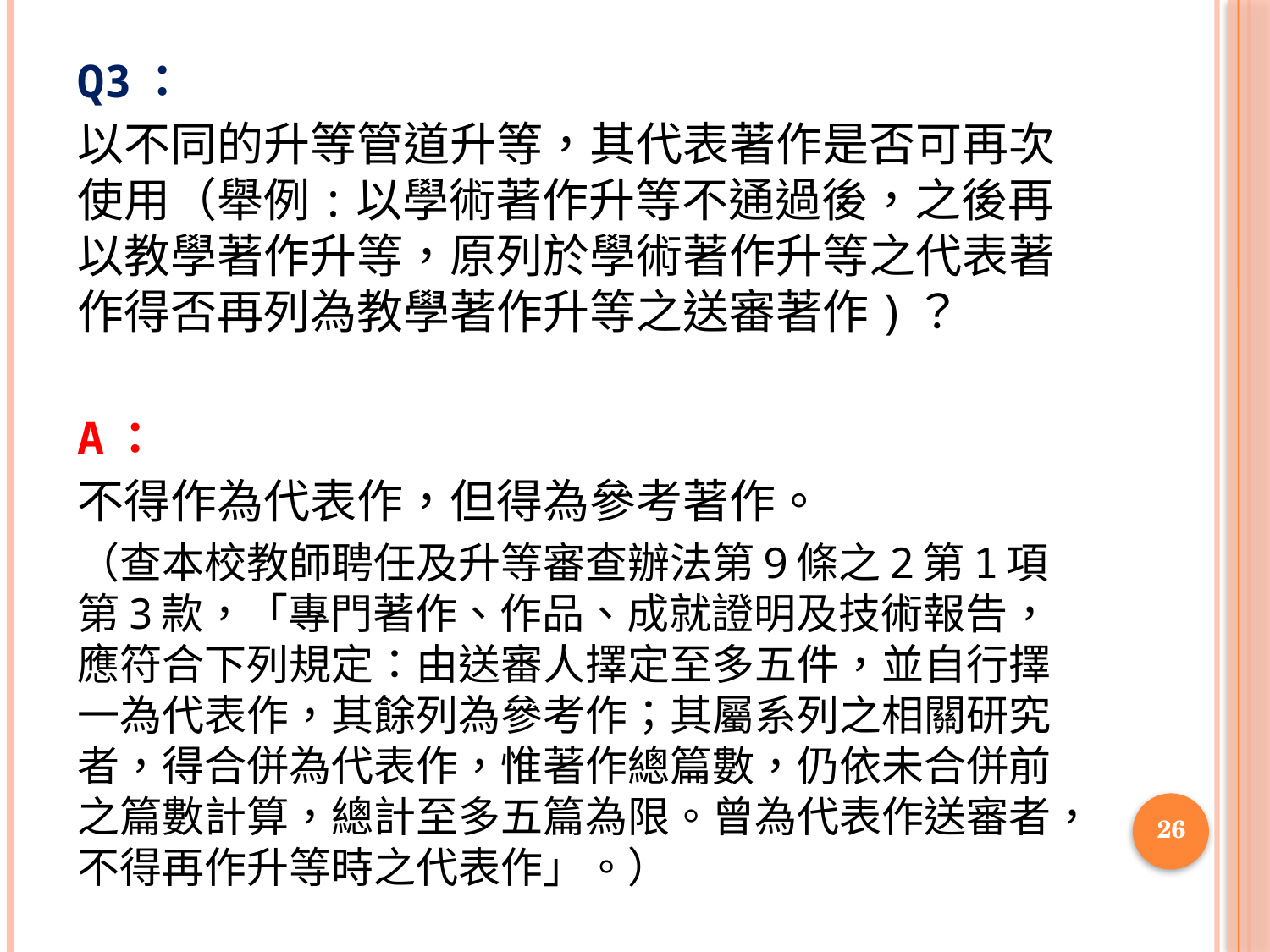

Q3：
以不同的升等管道升等，其代表著作是否可再次使用（舉例:以學術著作升等不通過後，之後再以教學著作升等，原列於學術著作升等之代表著作得否再列為教學著作升等之送審著作)？

A：
不得作為代表作，但得為參考著作。
（查本校教師聘任及升等審查辦法第9條之2第1項第3款，「專門著作、作品、成就證明及技術報告，應符合下列規定：由送審人擇定至多五件，並自行擇一為代表作，其餘列為參考作；其屬系列之相關研究者，得合併為代表作，惟著作總篇數，仍依未合併前之篇數計算，總計至多五篇為限。曾為代表作送審者，不得再作升等時之代表作」。）

26